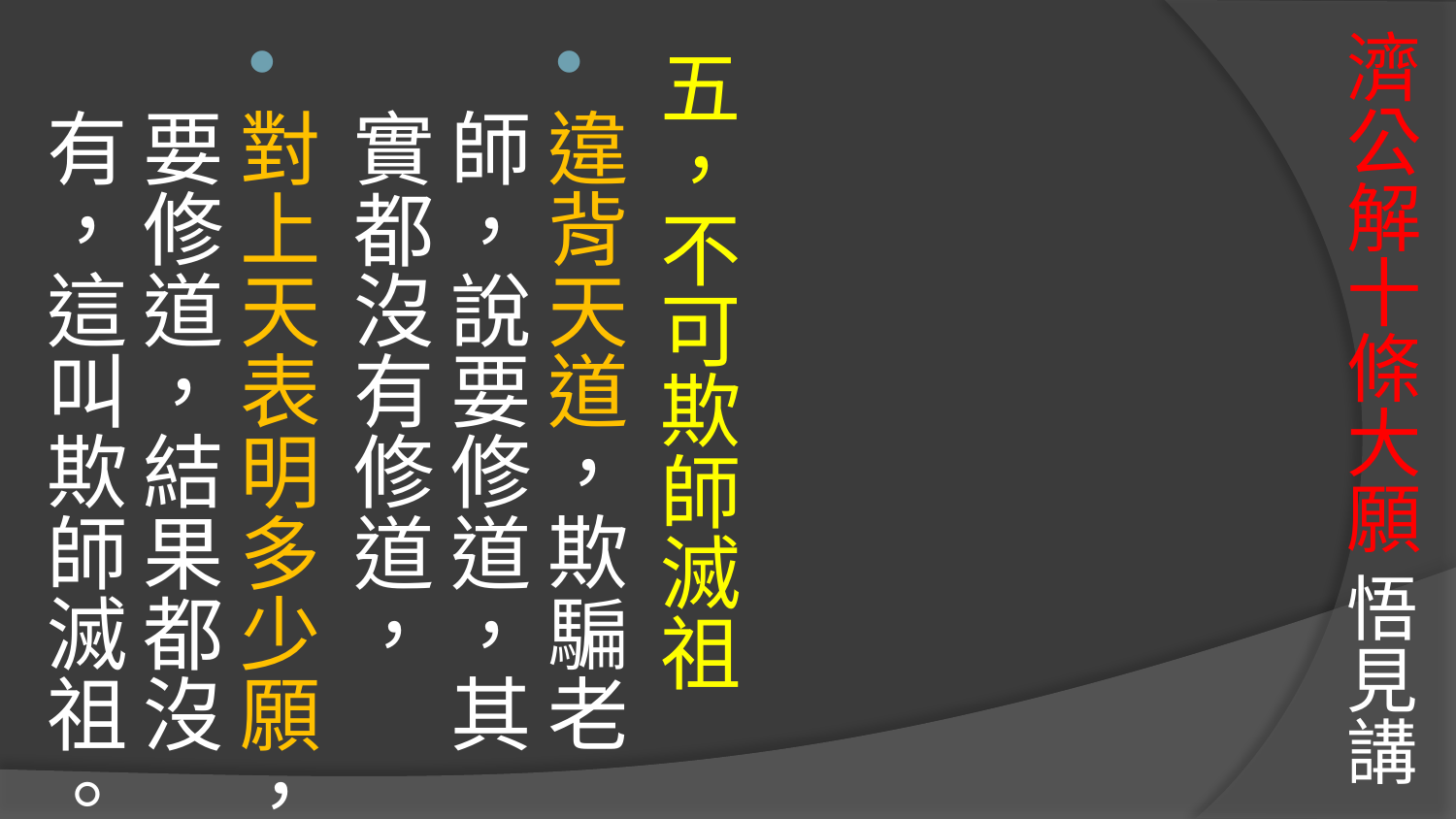

# 濟公解十條大願 悟見講
五，不可欺師滅祖
違背天道，欺騙老師，說要修道，其實都沒有修道，
對上天表明多少願，要修道，結果都沒有，這叫欺師滅祖。